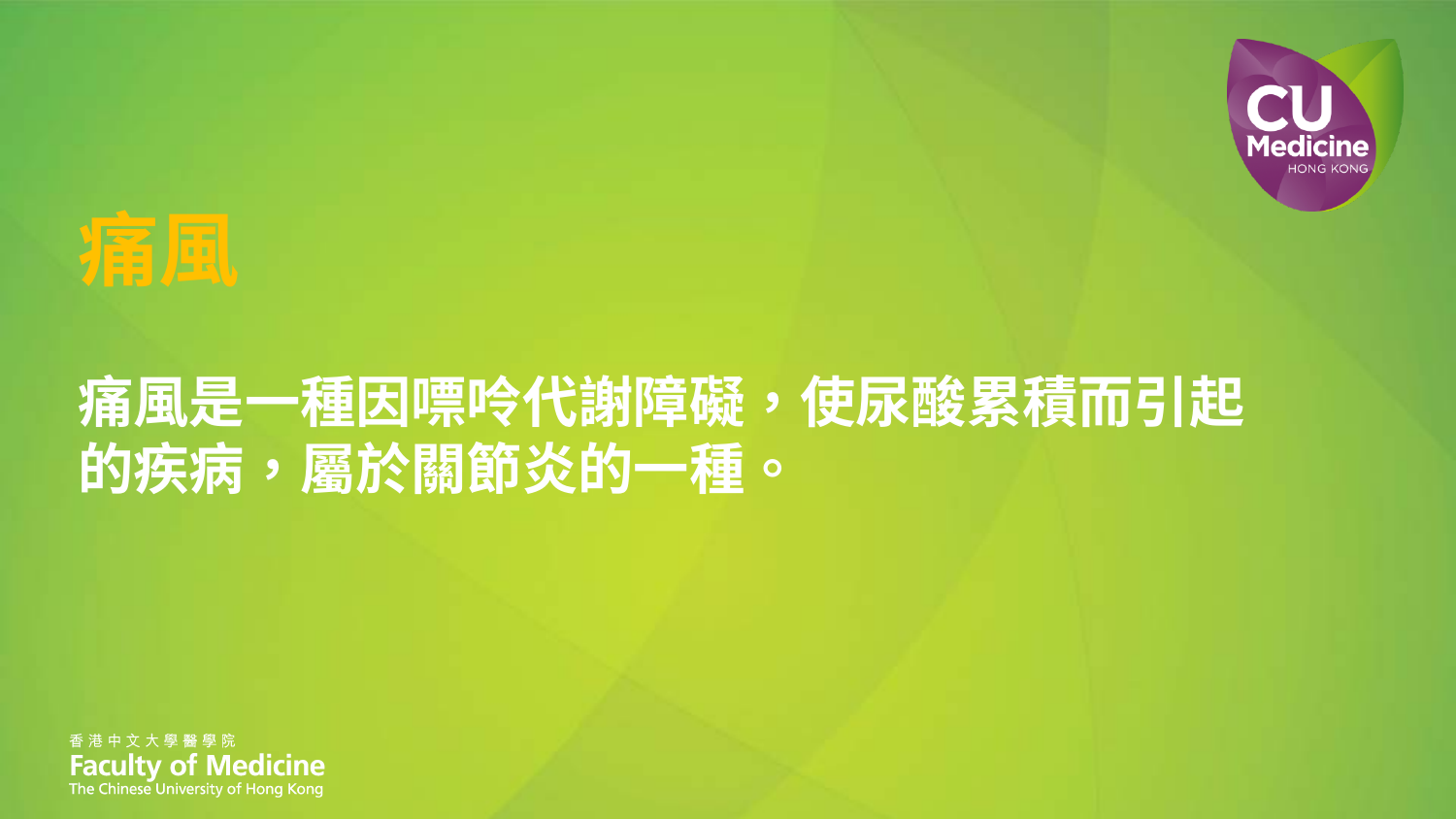

痛風

# 痛風是一種因嘌呤代謝障礙，使尿酸累積而引起的疾病，屬於關節炎的一種。